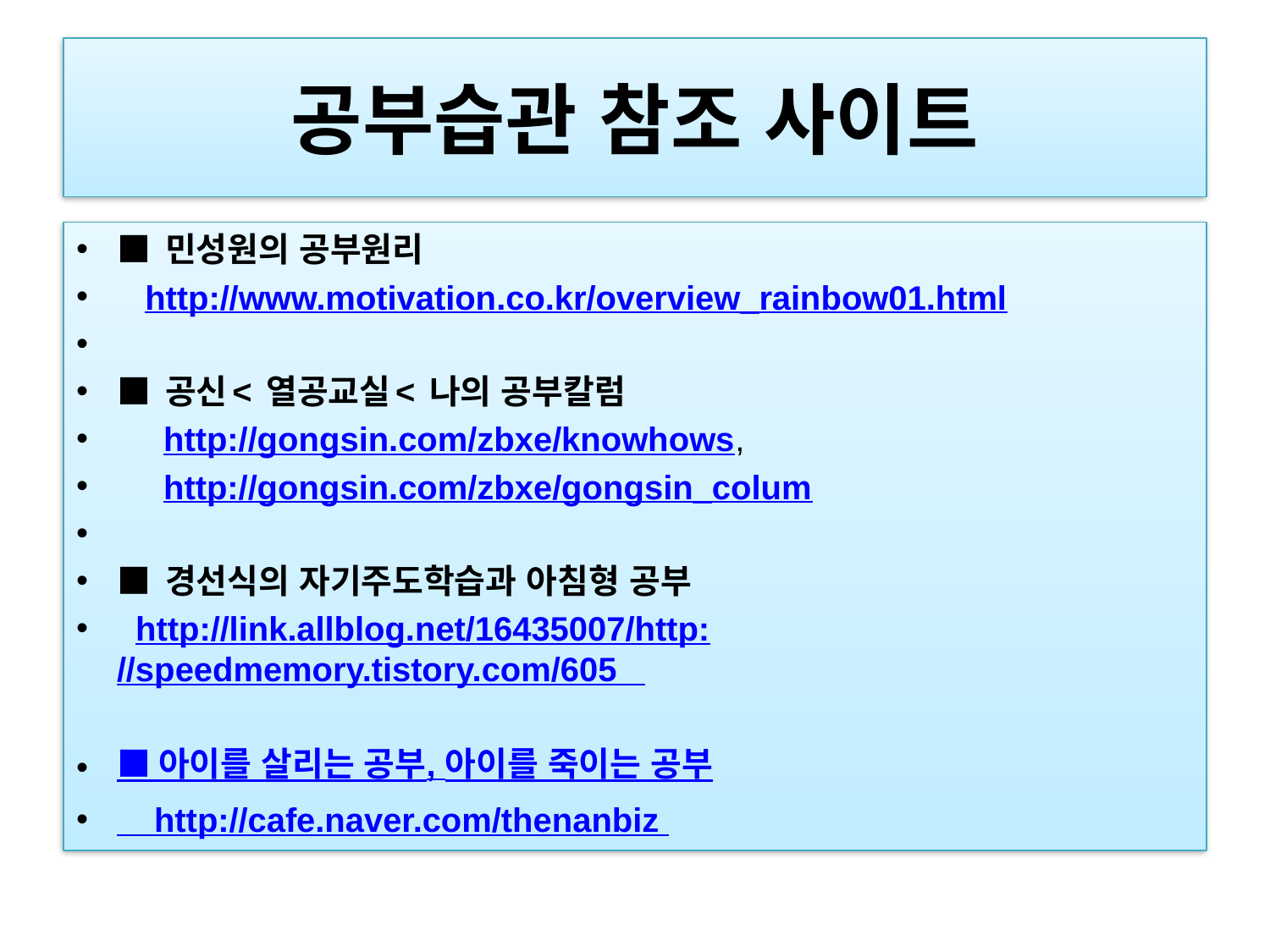

# 공부습관 참조 사이트
■ 민성원의 공부원리
   http://www.motivation.co.kr/overview_rainbow01.html

■ 공신< 열공교실< 나의 공부칼럼
     http://gongsin.com/zbxe/knowhows,
     http://gongsin.com/zbxe/gongsin_colum

■ 경선식의 자기주도학습과 아침형 공부
  http://link.allblog.net/16435007/http://speedmemory.tistory.com/605

■ 아이를 살리는 공부, 아이를 죽이는 공부
    http://cafe.naver.com/thenanbiz